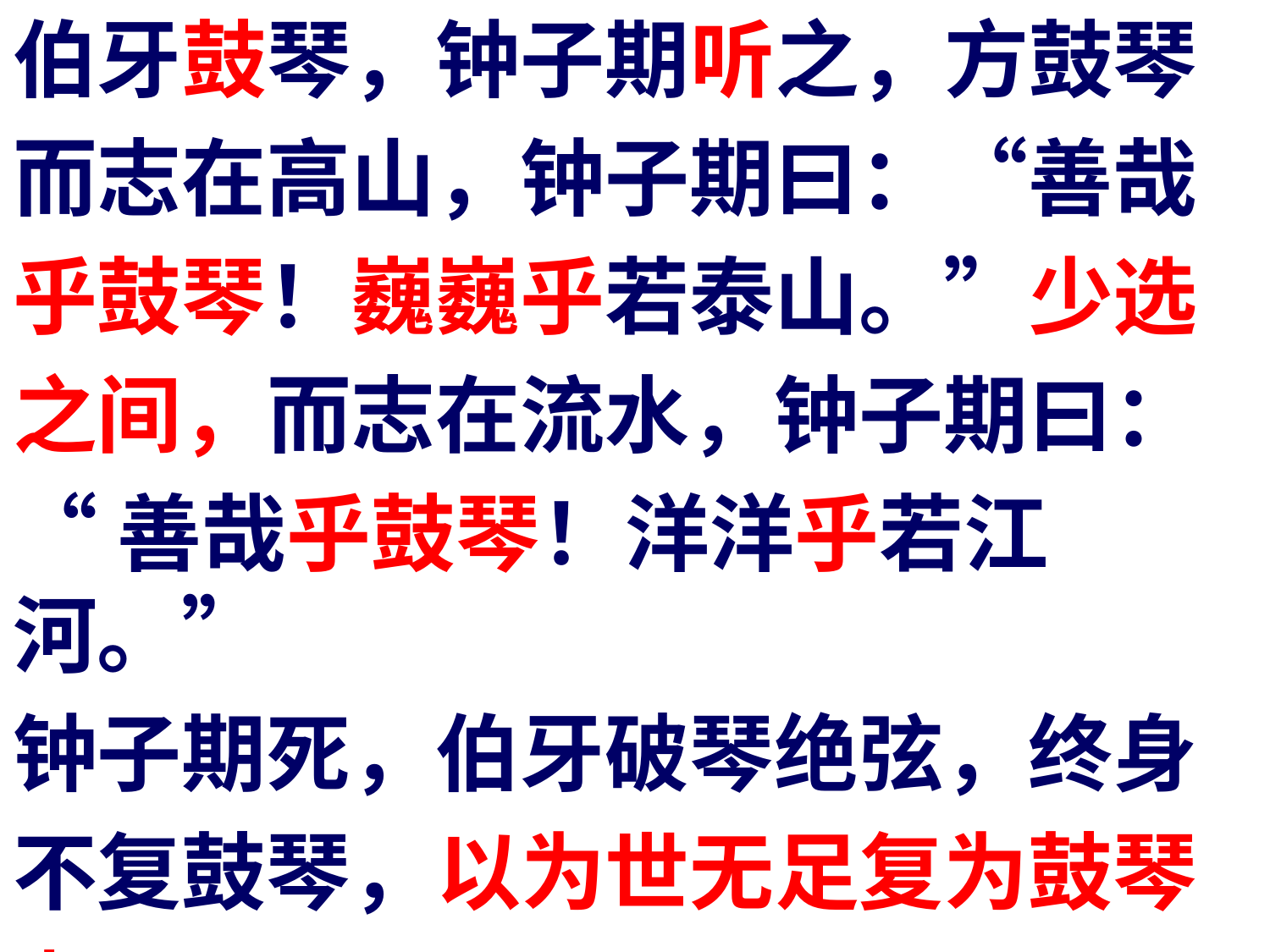

伯牙鼓琴，钟子期听之，方鼓琴
而志在高山，钟子期曰：“善哉
乎鼓琴！巍巍乎若泰山。”少选
之间，而志在流水，钟子期曰：
“善哉乎鼓琴！洋洋乎若江河。”
钟子期死，伯牙破琴绝弦，终身
不复鼓琴，以为世无足复为鼓琴
者。